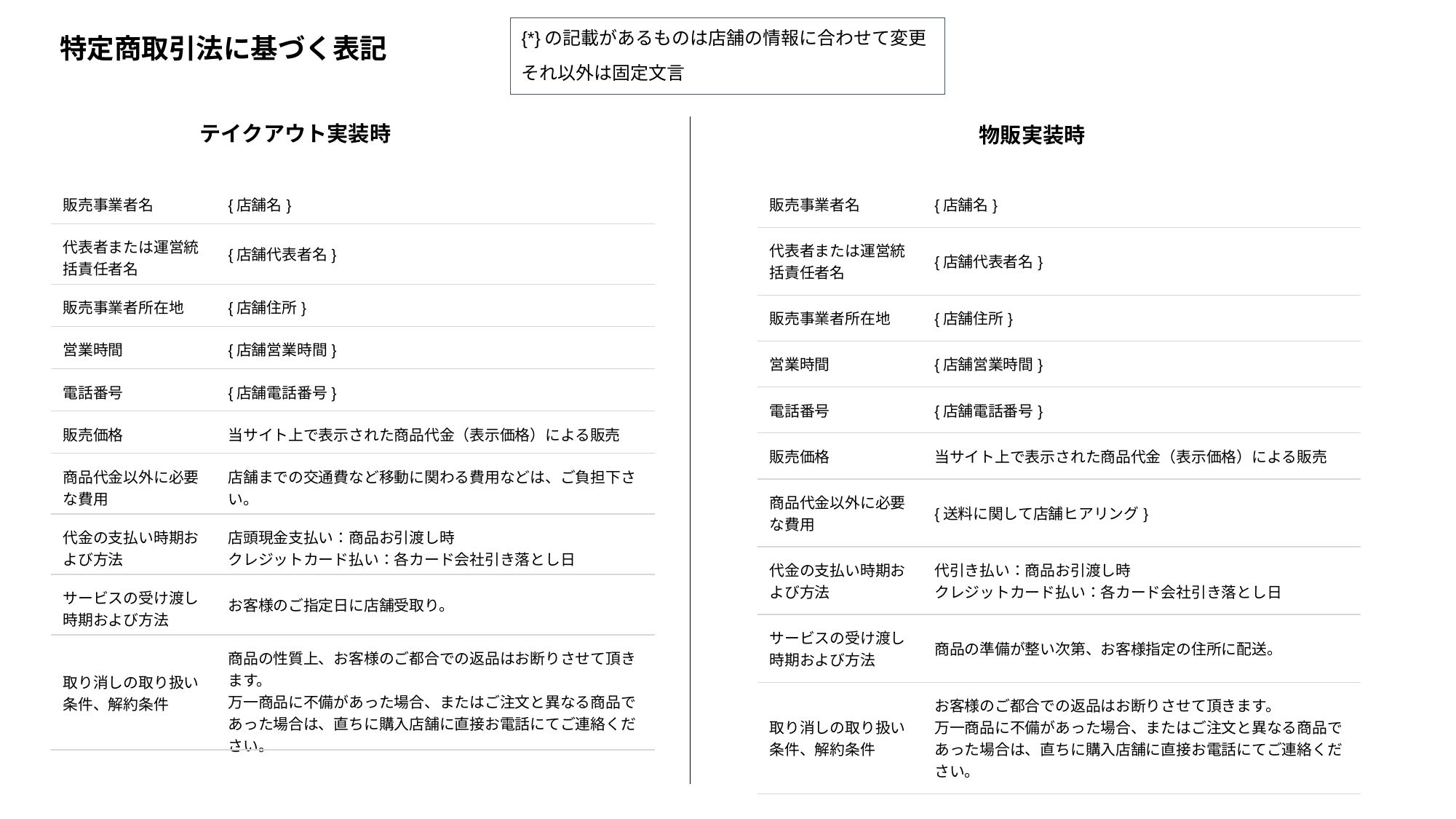

{*}の記載があるものは店舗の情報に合わせて変更
それ以外は固定文言
特定商取引法に基づく表記
テイクアウト実装時
物販実装時
| 販売事業者名 | {店舗名} |
| --- | --- |
| 代表者または運営統括責任者名 | {店舗代表者名} |
| 販売事業者所在地 | {店舗住所} |
| 営業時間 | {店舗営業時間} |
| 電話番号 | {店舗電話番号} |
| 販売価格 | 当サイト上で表示された商品代金（表示価格）による販売 |
| 商品代金以外に必要な費用 | 店舗までの交通費など移動に関わる費用などは、ご負担下さい。 |
| 代金の支払い時期および方法 | 店頭現金支払い：商品お引渡し時 クレジットカード払い：各カード会社引き落とし日 |
| サービスの受け渡し時期および方法 | お客様のご指定日に店舗受取り。 |
| 取り消しの取り扱い条件、解約条件 | 商品の性質上、お客様のご都合での返品はお断りさせて頂きます。 万一商品に不備があった場合、またはご注文と異なる商品であった場合は、直ちに購入店舗に直接お電話にてご連絡ください。 |
| 販売事業者名 | {店舗名} |
| --- | --- |
| 代表者または運営統括責任者名 | {店舗代表者名} |
| 販売事業者所在地 | {店舗住所} |
| 営業時間 | {店舗営業時間} |
| 電話番号 | {店舗電話番号} |
| 販売価格 | 当サイト上で表示された商品代金（表示価格）による販売 |
| 商品代金以外に必要な費用 | {送料に関して店舗ヒアリング} |
| 代金の支払い時期および方法 | 代引き払い：商品お引渡し時 クレジットカード払い：各カード会社引き落とし日 |
| サービスの受け渡し時期および方法 | 商品の準備が整い次第、お客様指定の住所に配送。 |
| 取り消しの取り扱い条件、解約条件 | お客様のご都合での返品はお断りさせて頂きます。 万一商品に不備があった場合、またはご注文と異なる商品であった場合は、直ちに購入店舗に直接お電話にてご連絡ください。 |